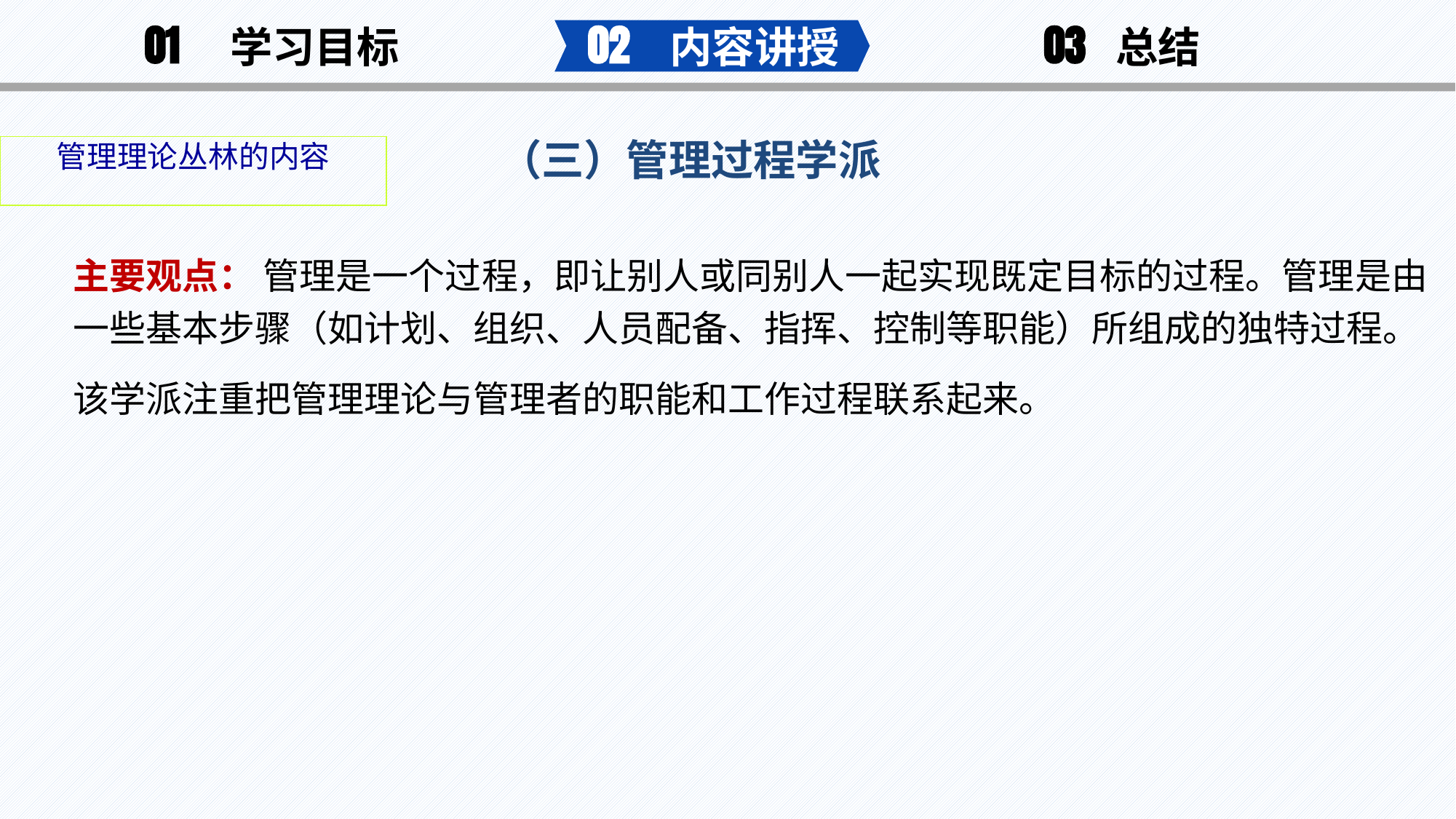

02   内容讲授
03  总结
01    学习目标

（三）管理过程学派
管理理论丛林的内容
主要观点： 管理是一个过程，即让别人或同别人一起实现既定目标的过程。管理是由一些基本步骤（如计划、组织、人员配备、指挥、控制等职能）所组成的独特过程。
该学派注重把管理理论与管理者的职能和工作过程联系起来。